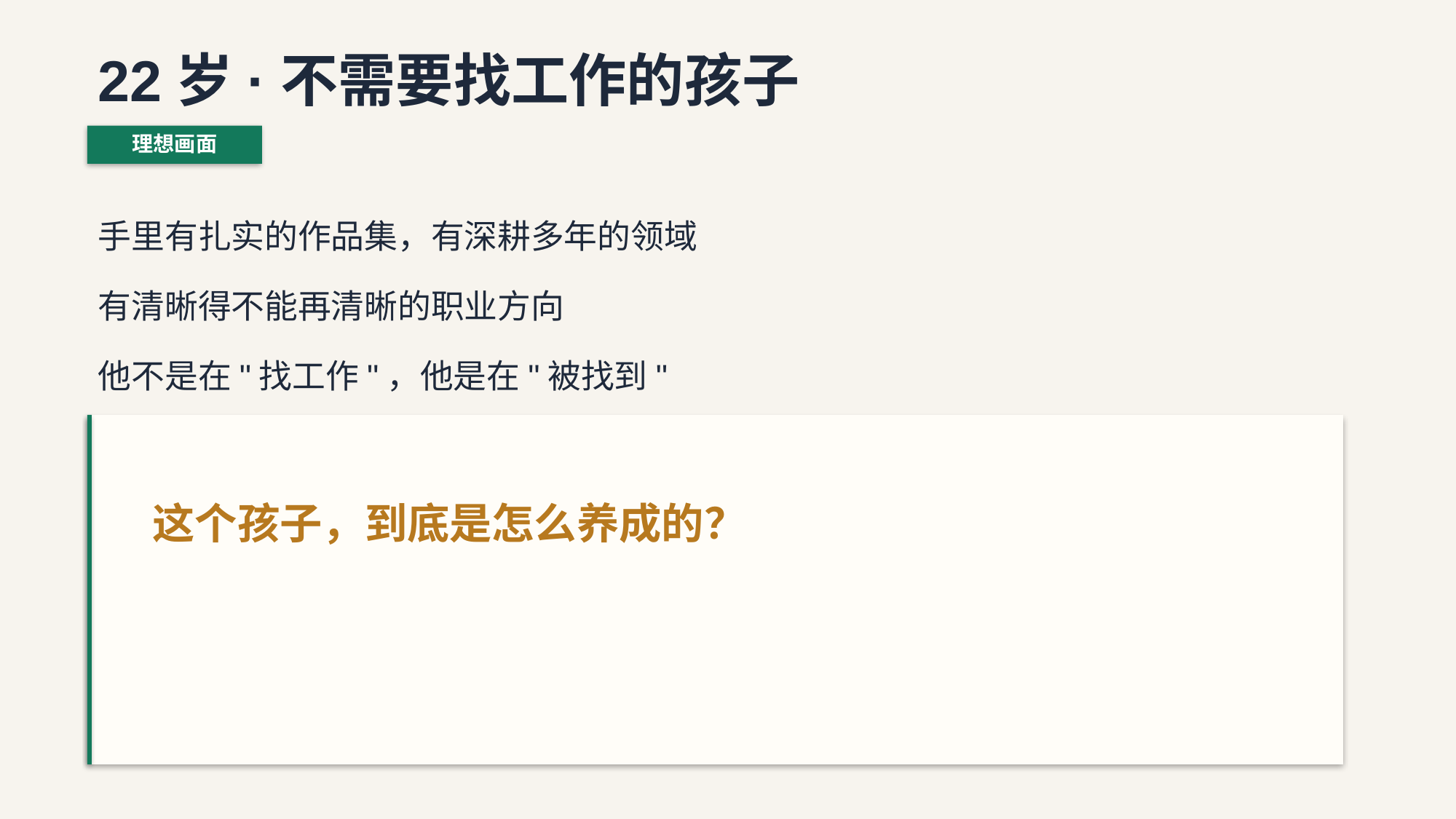

22岁·不需要找工作的孩子

理想画面
手里有扎实的作品集，有深耕多年的领域
有清晰得不能再清晰的职业方向
他不是在"找工作"，他是在"被找到"

这个孩子，到底是怎么养成的？